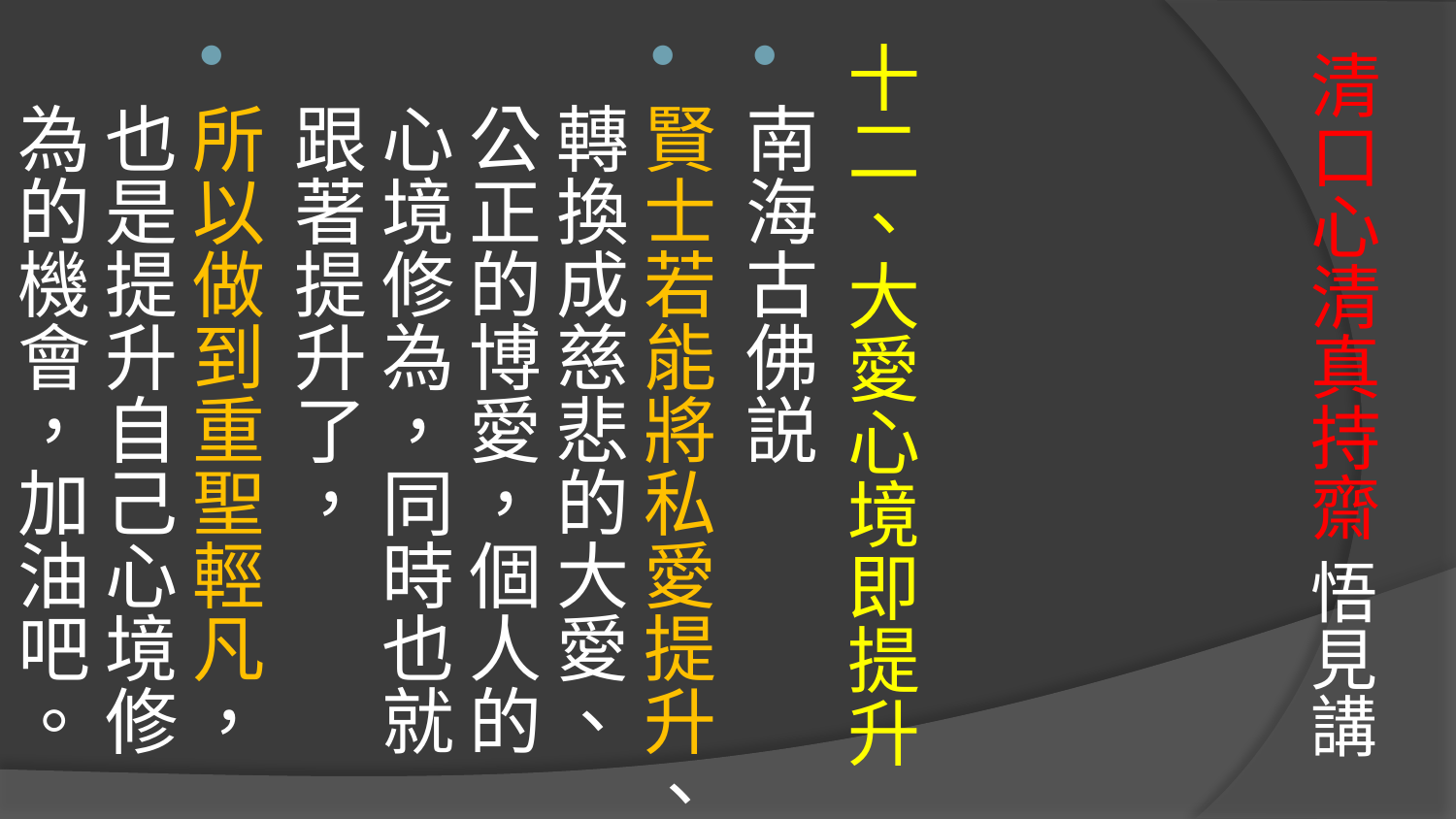

十二、大愛心境即提升
南海古佛説
賢士若能將私愛提升、轉換成慈悲的大愛、公正的博愛，個人的心境修為，同時也就跟著提升了，
所以做到重聖輕凡，也是提升自己心境修為的機會，加油吧。
# 清口心清真持齋 悟見講